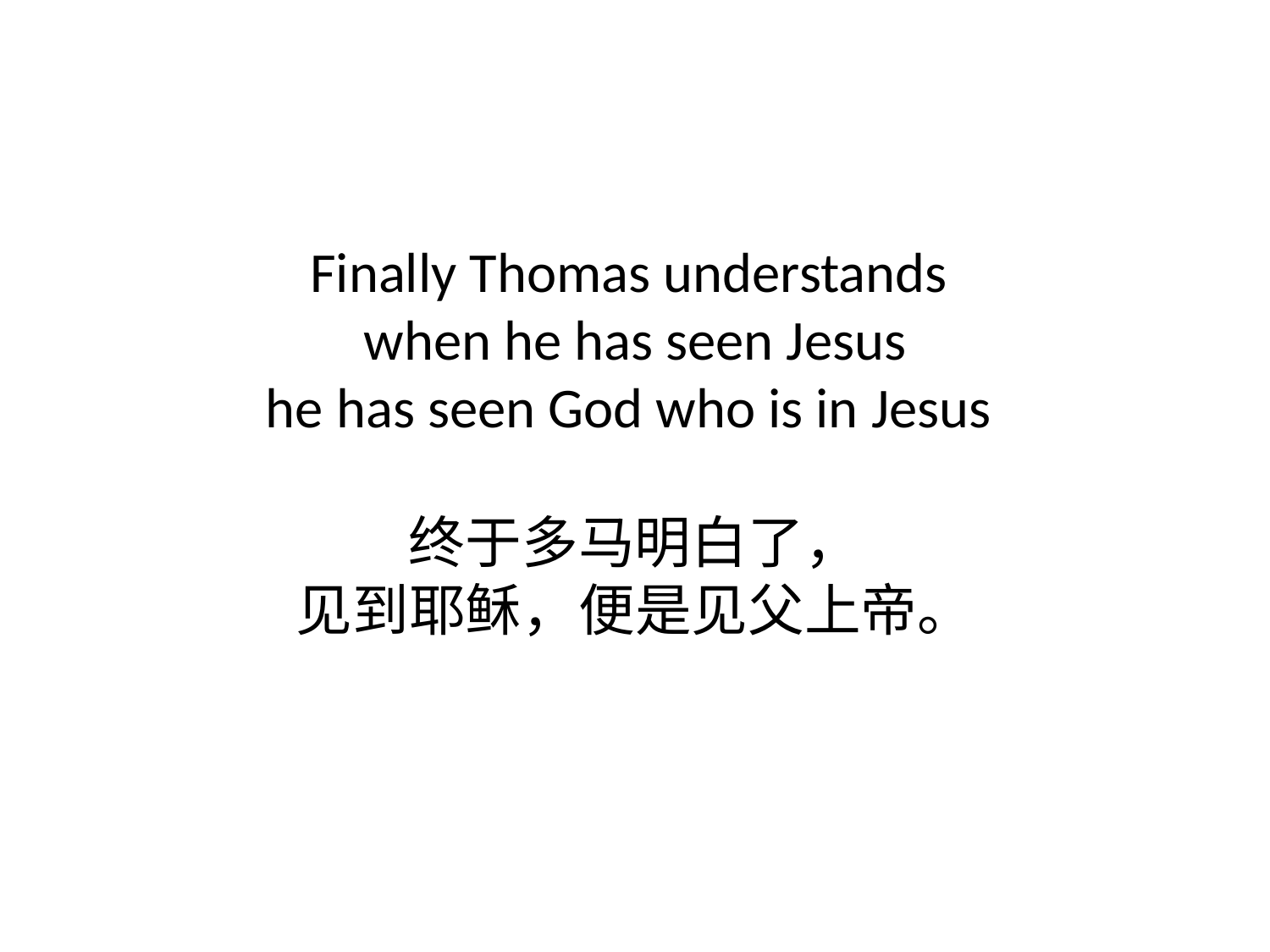

# Finally Thomas understands when he has seen Jesus he has seen God who is in Jesus 终于多马明白了， 见到耶稣，便是见父上帝。